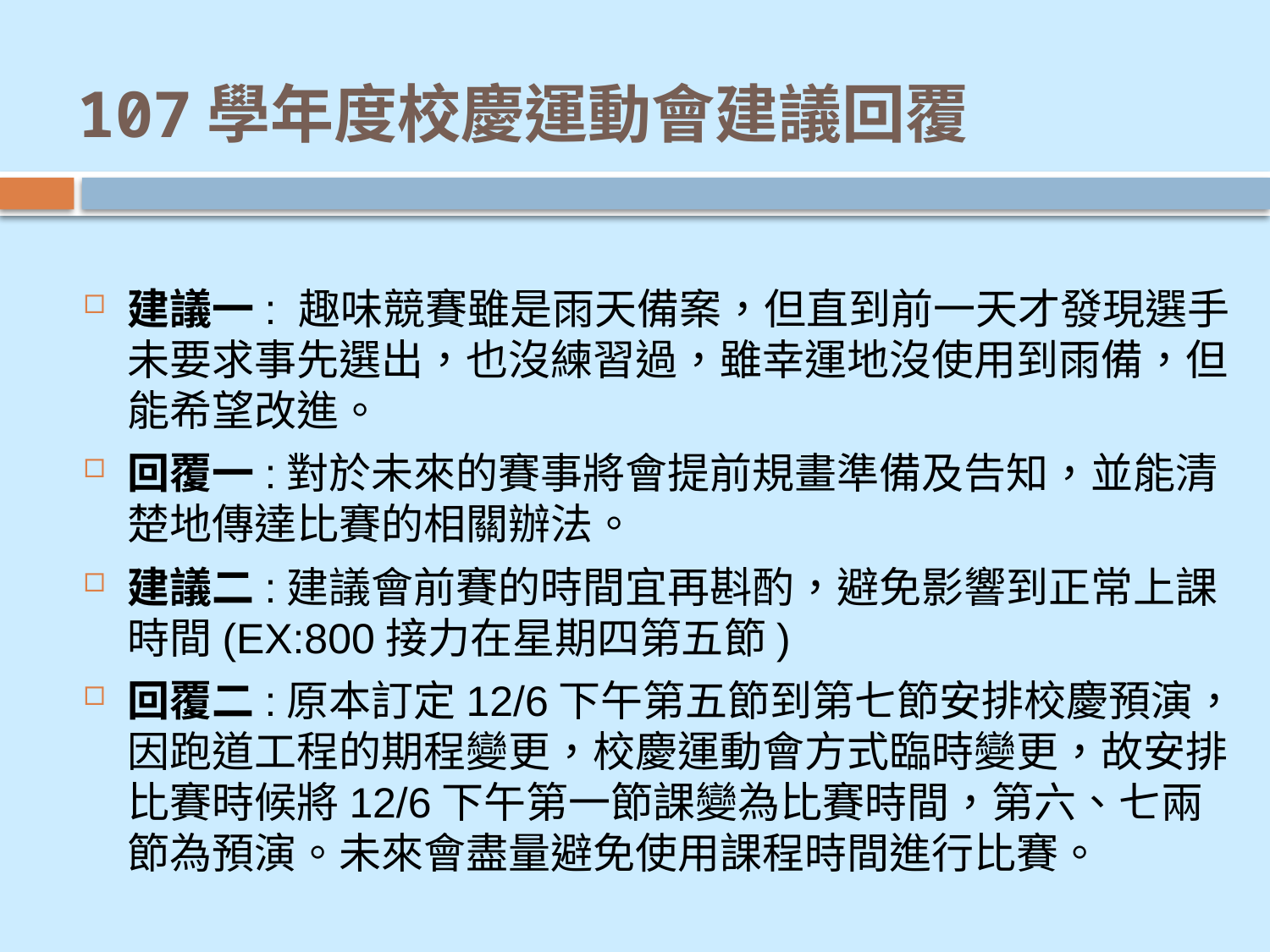

# 107學年度校慶運動會建議回覆
建議一: 趣味競賽雖是雨天備案，但直到前一天才發現選手未要求事先選出，也沒練習過，雖幸運地沒使用到雨備，但能希望改進。
回覆一:對於未來的賽事將會提前規畫準備及告知，並能清楚地傳達比賽的相關辦法。
建議二:建議會前賽的時間宜再斟酌，避免影響到正常上課時間(EX:800接力在星期四第五節)
回覆二:原本訂定12/6下午第五節到第七節安排校慶預演，因跑道工程的期程變更，校慶運動會方式臨時變更，故安排比賽時候將12/6下午第一節課變為比賽時間，第六、七兩節為預演。未來會盡量避免使用課程時間進行比賽。